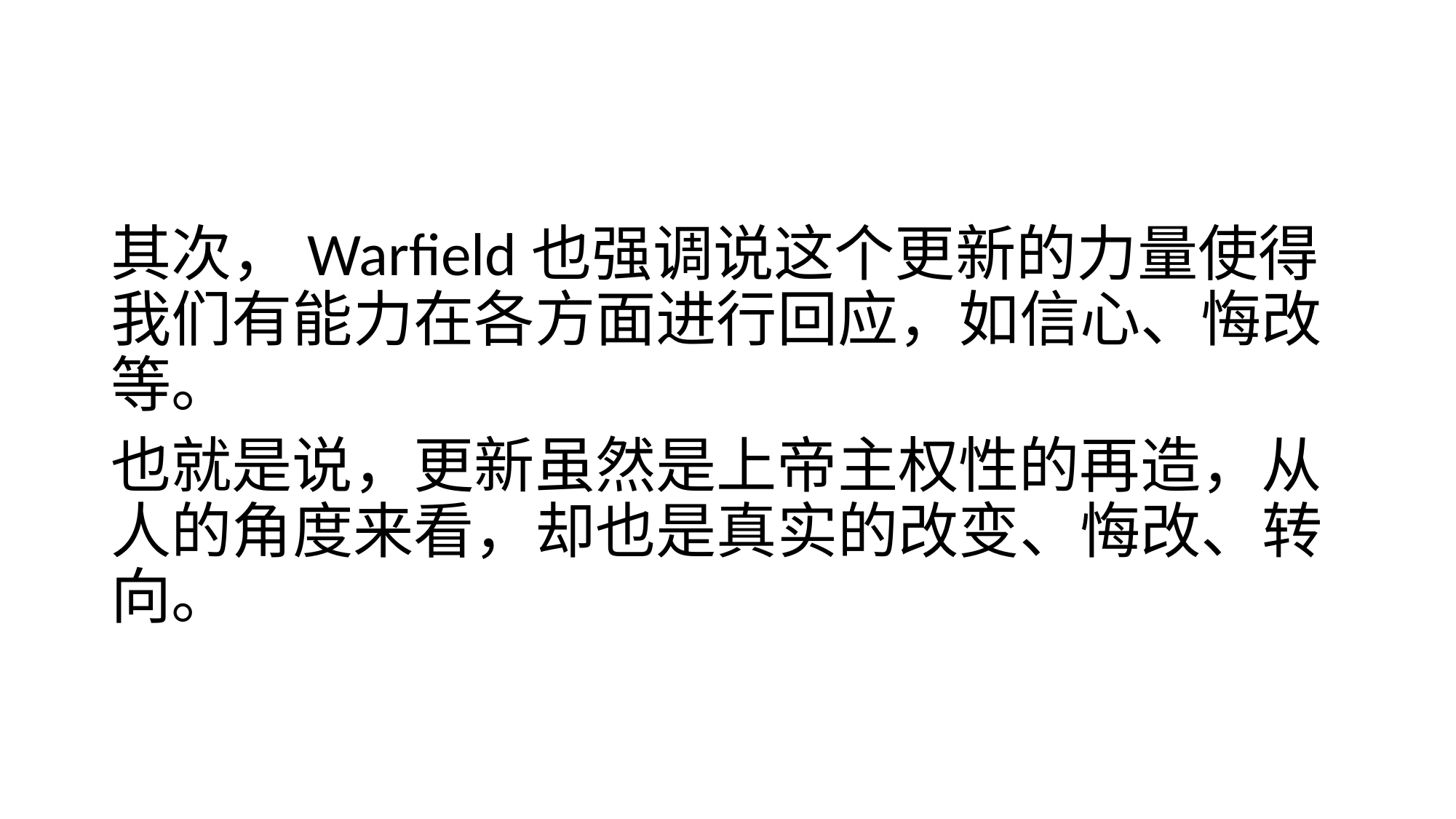

#
其次，Warfield也强调说这个更新的力量使得我们有能力在各方面进行回应，如信心、悔改等。
也就是说，更新虽然是上帝主权性的再造，从人的角度来看，却也是真实的改变、悔改、转向。